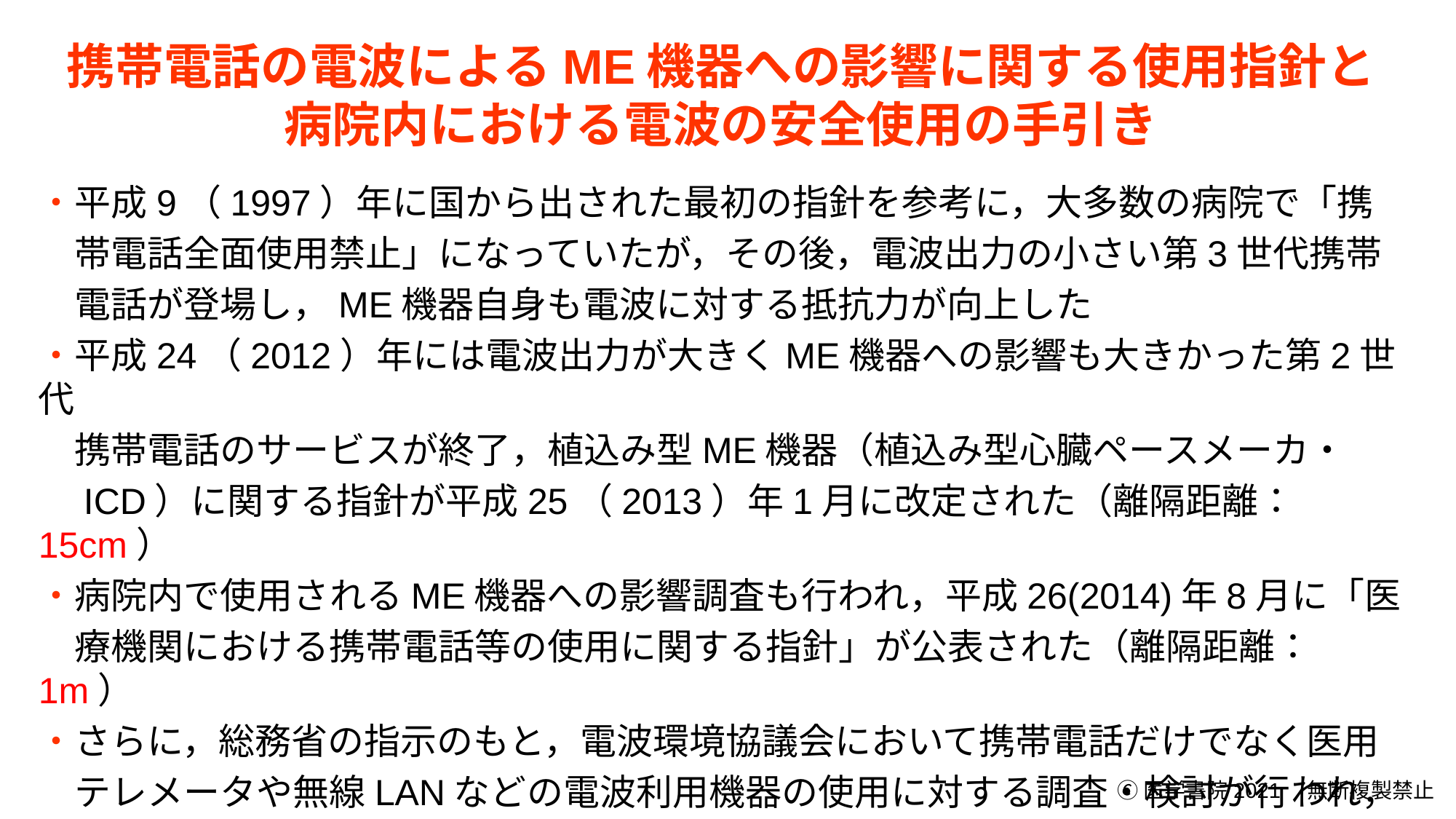

# 携帯電話の電波によるME機器への影響に関する使用指針と 病院内における電波の安全使用の手引き
・平成9（1997）年に国から出された最初の指針を参考に，大多数の病院で「携
　帯電話全面使用禁止」になっていたが，その後，電波出力の小さい第3世代携帯
　電話が登場し，ME機器自身も電波に対する抵抗力が向上した
・平成24（2012）年には電波出力が大きくME機器への影響も大きかった第2世代
　携帯電話のサービスが終了，植込み型ME機器（植込み型心臓ペースメーカ・
　ICD）に関する指針が平成25（2013）年1月に改定された（離隔距離：15cm）
・病院内で使用されるME機器への影響調査も行われ，平成26(2014)年8月に「医
　療機関における携帯電話等の使用に関する指針」が公表された（離隔距離：1m）
・さらに，総務省の指示のもと，電波環境協議会において携帯電話だけでなく医用
　テレメータや無線LANなどの電波利用機器の使用に対する調査・検討が行われ，
　平成28（2016）年4月に「医療機関において安心・安全に電波を利用するための
　手引き」が公表された
🄫医学書院2021　無断複製禁止